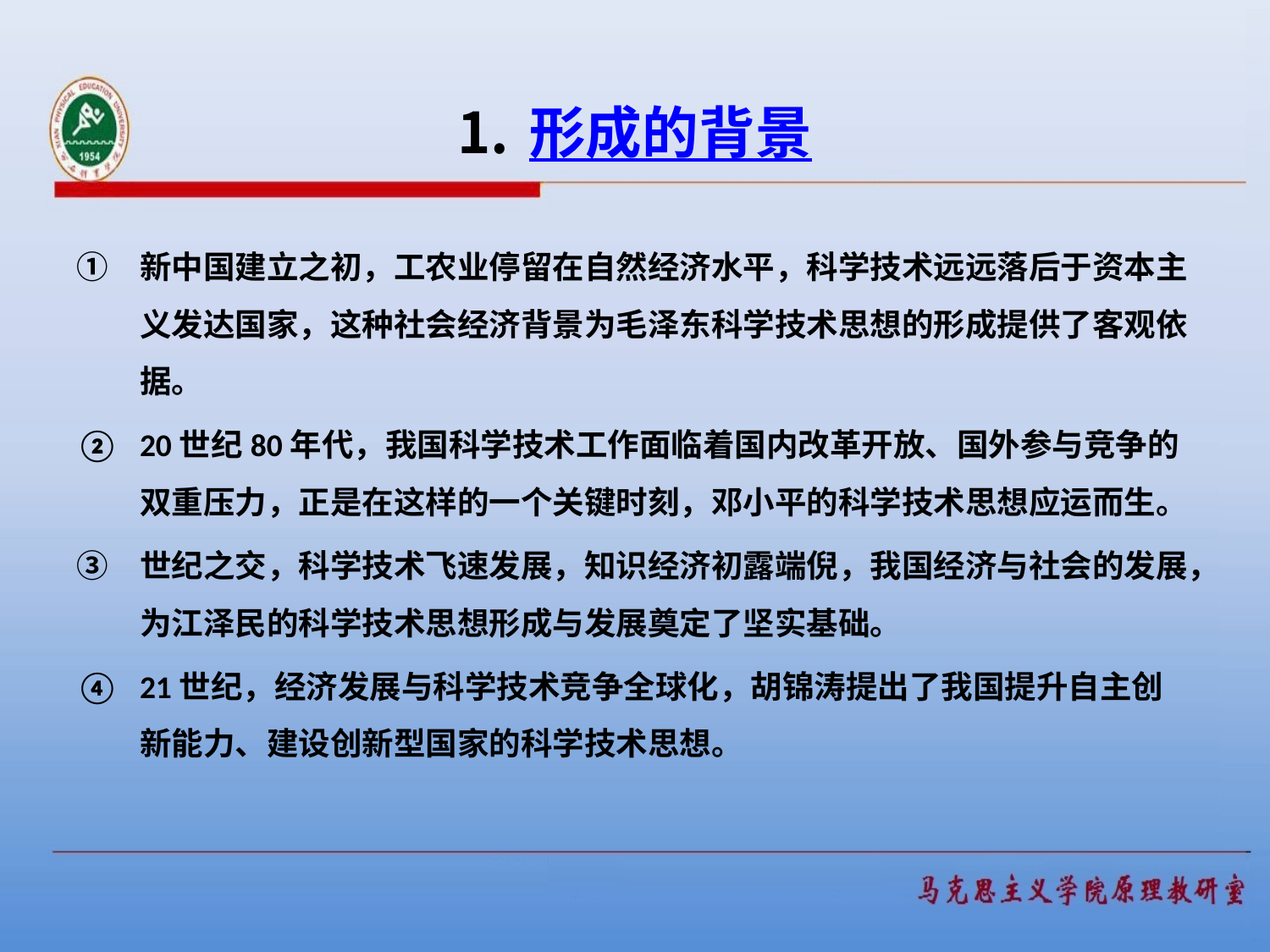

# 形成的背景
新中国建立之初，工农业停留在自然经济水平，科学技术远远落后于资本主义发达国家，这种社会经济背景为毛泽东科学技术思想的形成提供了客观依据。
20世纪80年代，我国科学技术工作面临着国内改革开放、国外参与竞争的双重压力，正是在这样的一个关键时刻，邓小平的科学技术思想应运而生。
世纪之交，科学技术飞速发展，知识经济初露端倪，我国经济与社会的发展，为江泽民的科学技术思想形成与发展奠定了坚实基础。
21世纪，经济发展与科学技术竞争全球化，胡锦涛提出了我国提升自主创新能力、建设创新型国家的科学技术思想。